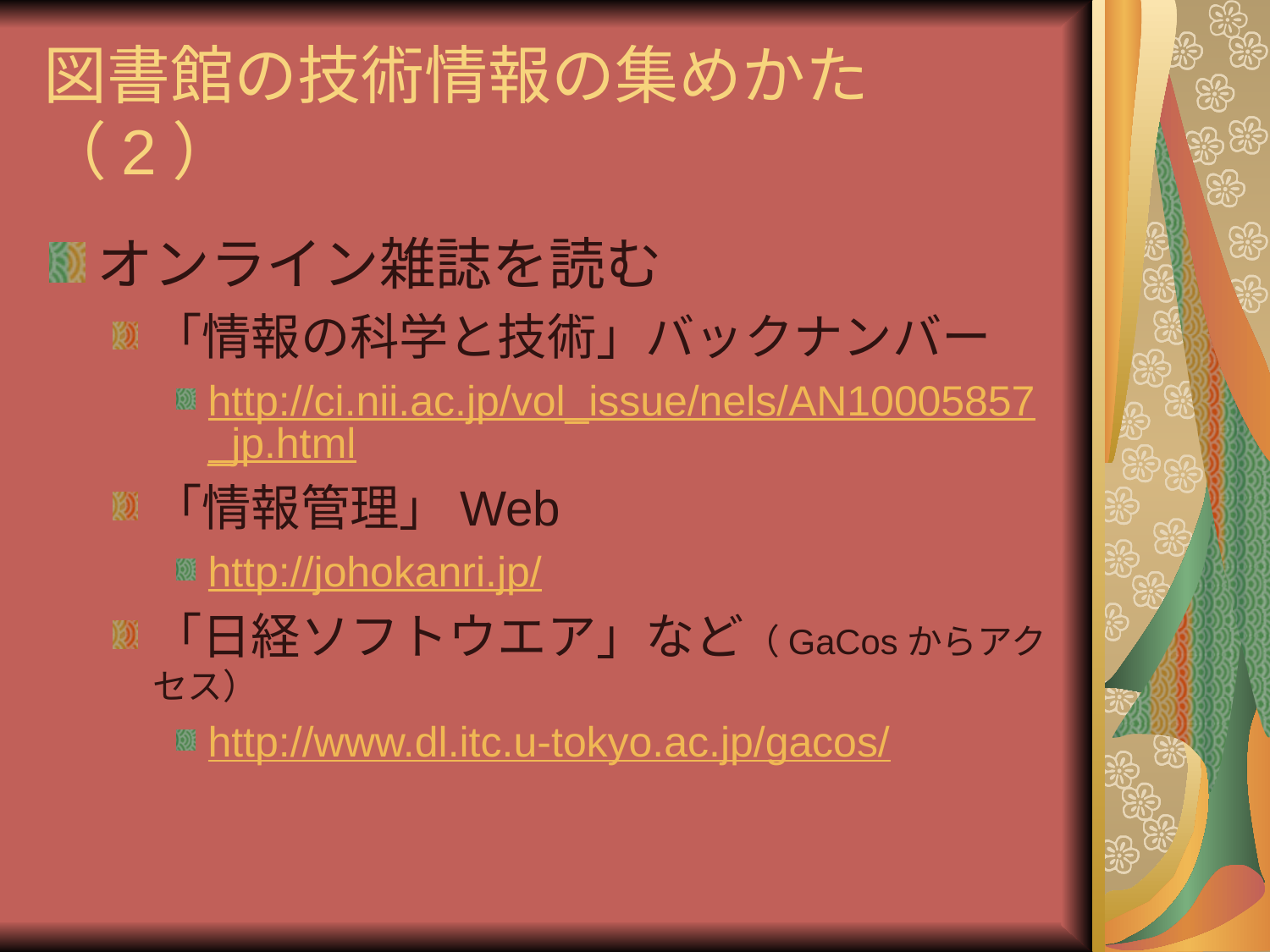

# 図書館の技術情報の集めかた（2）
オンライン雑誌を読む
「情報の科学と技術」バックナンバー
http://ci.nii.ac.jp/vol_issue/nels/AN10005857_jp.html
「情報管理」Web
http://johokanri.jp/
「日経ソフトウエア」など（GaCosからアクセス）
http://www.dl.itc.u-tokyo.ac.jp/gacos/